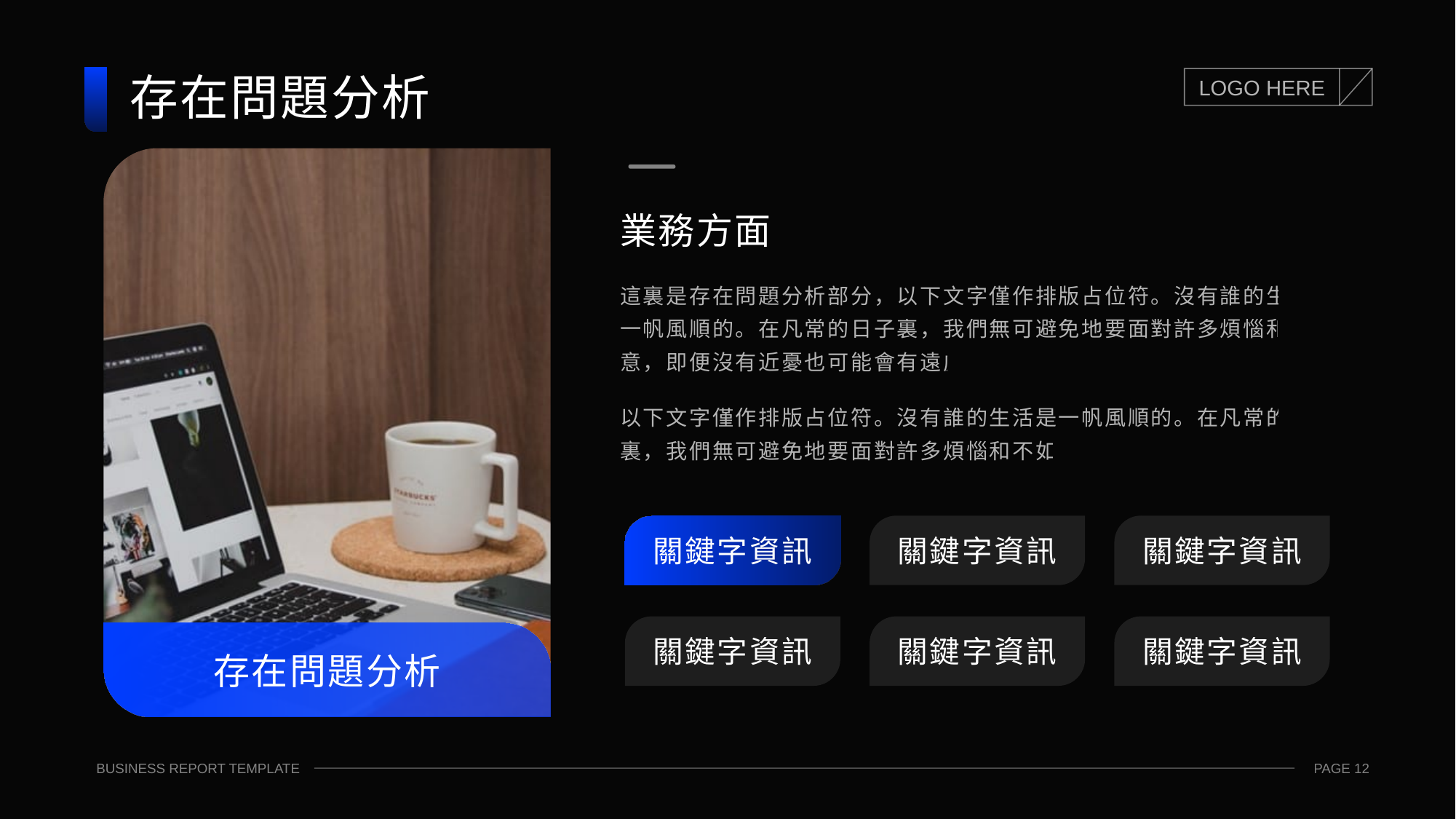

# 存在問題分析

業務方面

這裏是存在問題分析部分，以下文字僅作排版占位符。沒有誰的生活是一帆風順的。在凡常的日子裏，我們無可避免地要面對許多煩惱和不如意，即便沒有近憂也可能會有遠慮。
以下文字僅作排版占位符。沒有誰的生活是一帆風順的。在凡常的日子裏，我們無可避免地要面對許多煩惱和不如意。

關鍵字資訊
關鍵字資訊
關鍵字資訊

關鍵字資訊
關鍵字資訊
關鍵字資訊
存在問題分析
PAGE 12